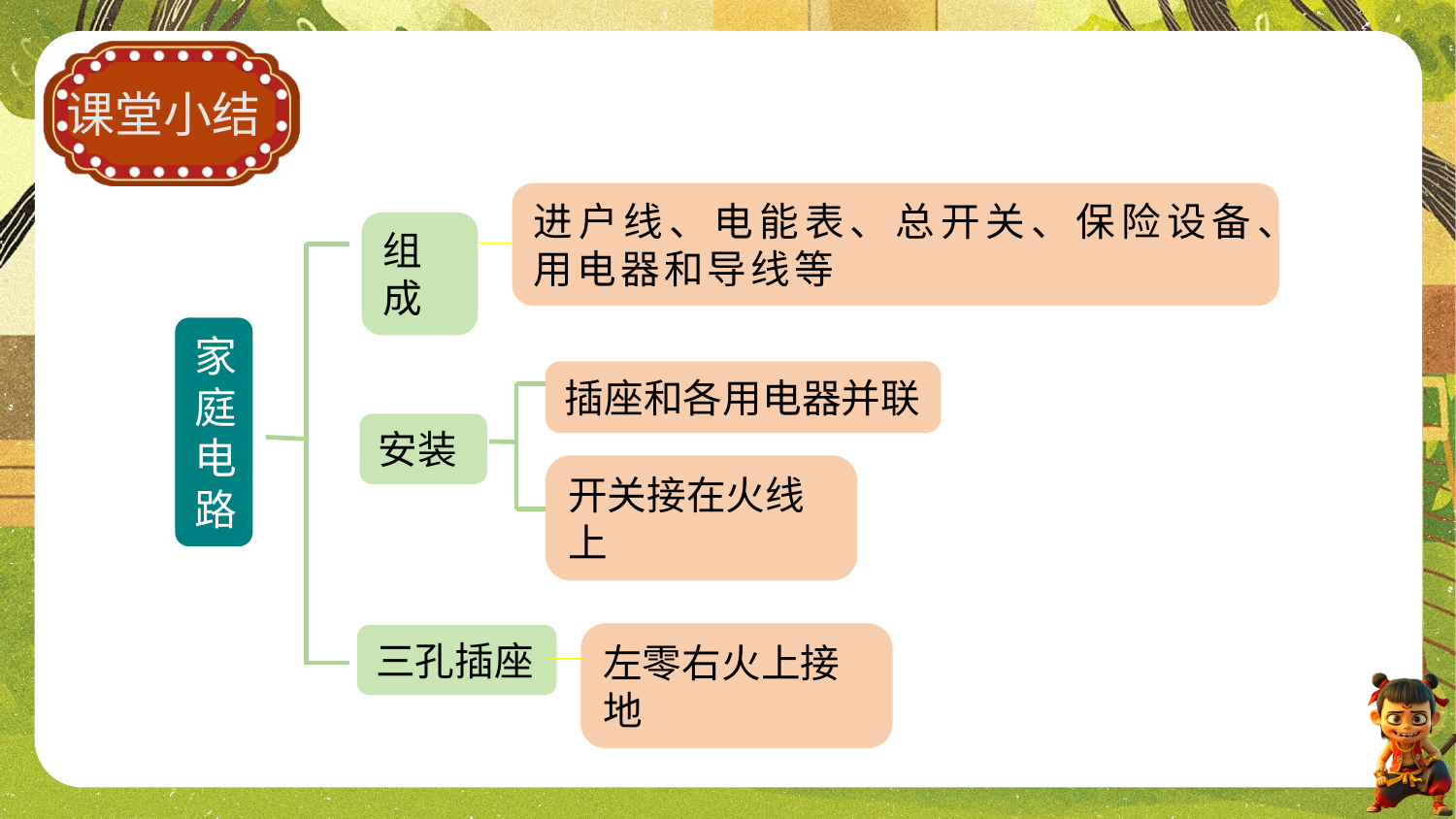

进户线、电能表、总开关、保险设备、用电器和导线等
组成
家庭电路
插座和各用电器并联
安装
开关接在火线上
左零右火上接地
三孔插座